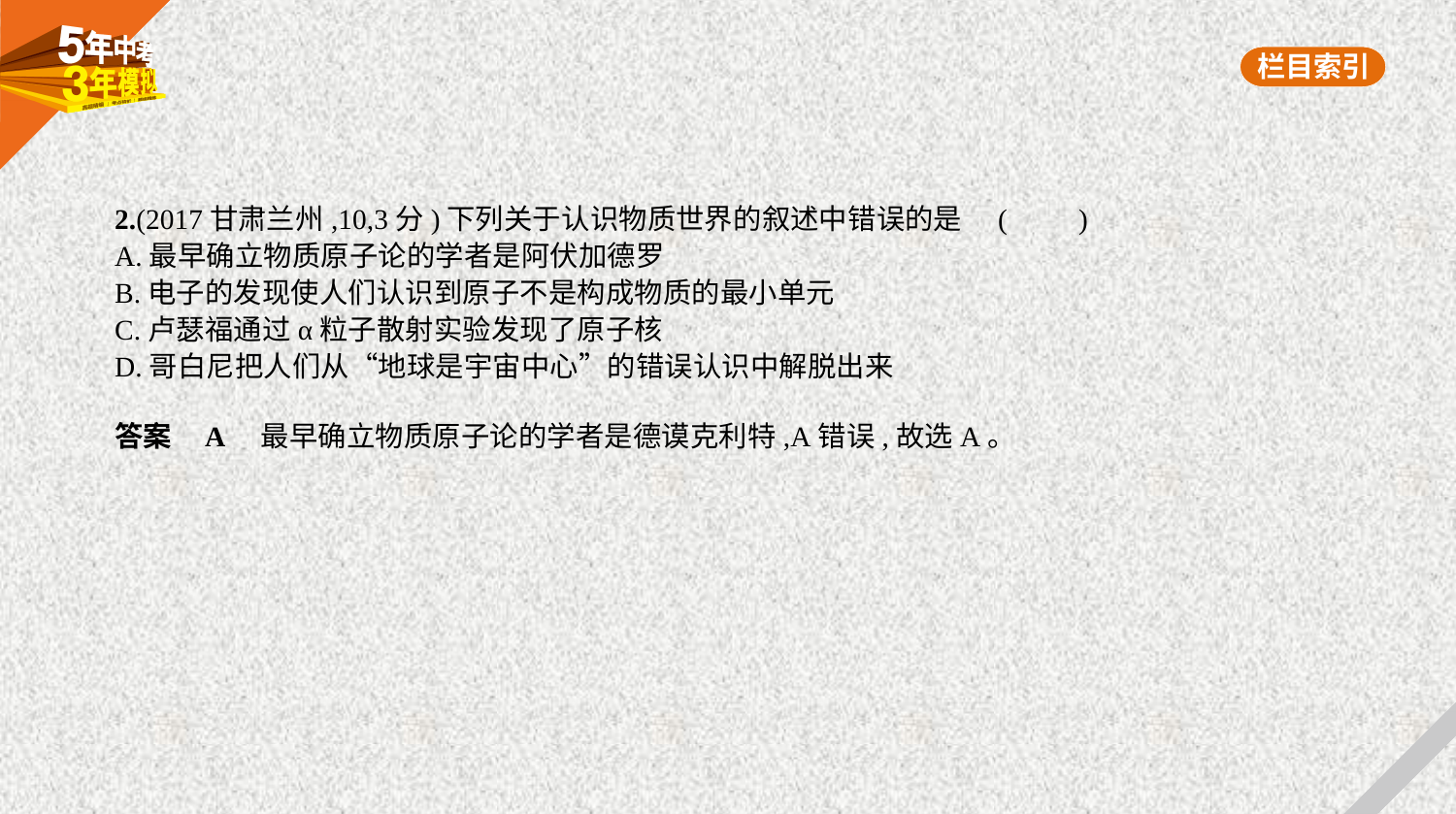

2.(2017甘肃兰州,10,3分)下列关于认识物质世界的叙述中错误的是 (　　)
A.最早确立物质原子论的学者是阿伏加德罗
B.电子的发现使人们认识到原子不是构成物质的最小单元
C.卢瑟福通过α粒子散射实验发现了原子核
D.哥白尼把人们从“地球是宇宙中心”的错误认识中解脱出来
答案    A　最早确立物质原子论的学者是德谟克利特,A错误,故选A。